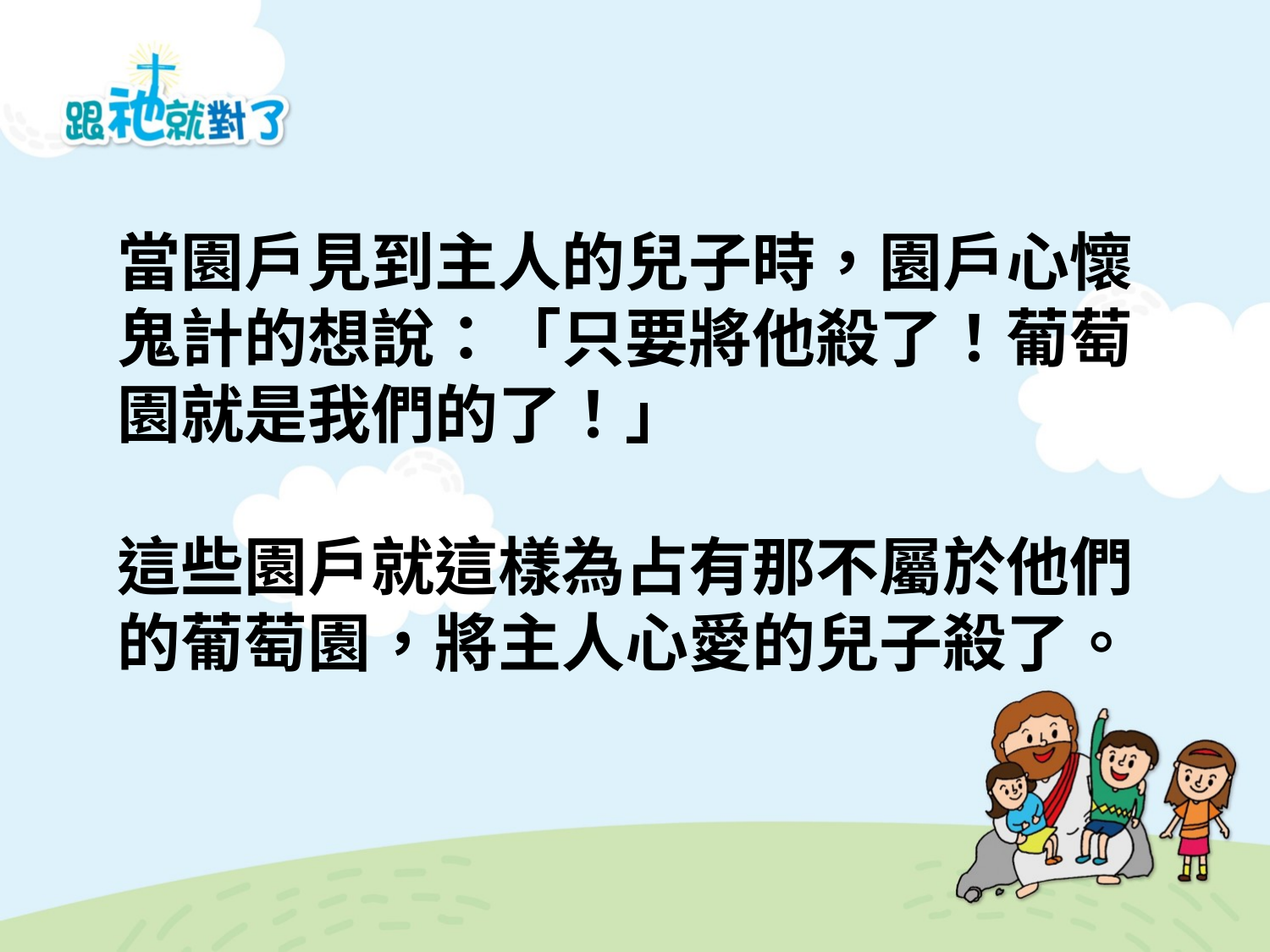

當園戶見到主人的兒子時，園戶心懷鬼計的想說：「只要將他殺了！葡萄園就是我們的了！」

這些園戶就這樣為占有那不屬於他們的葡萄園，將主人心愛的兒子殺了。